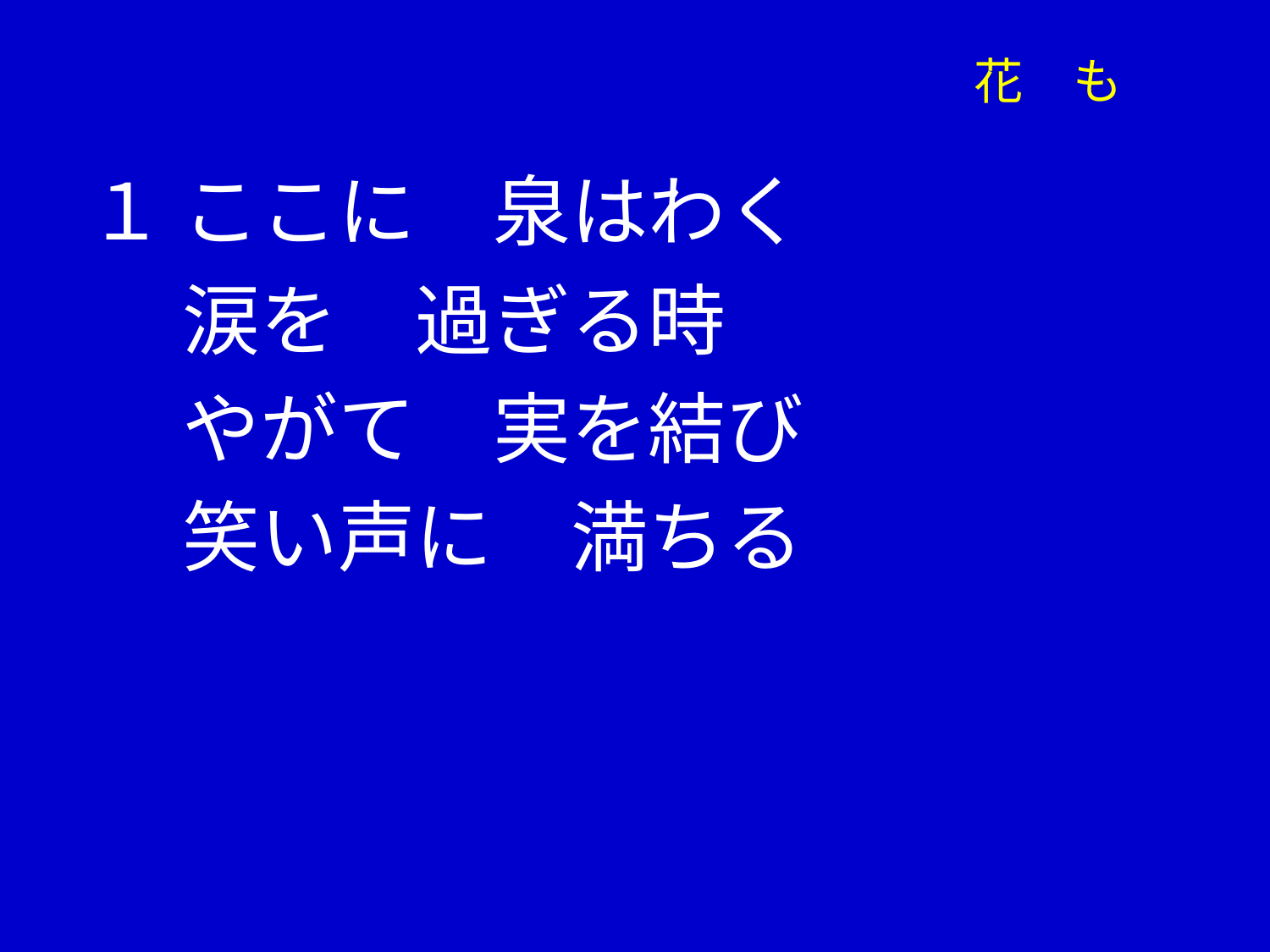

# 花　も
１ ここに　泉はわく
　 涙を　過ぎる時
　 やがて　実を結び
　 笑い声に　満ちる